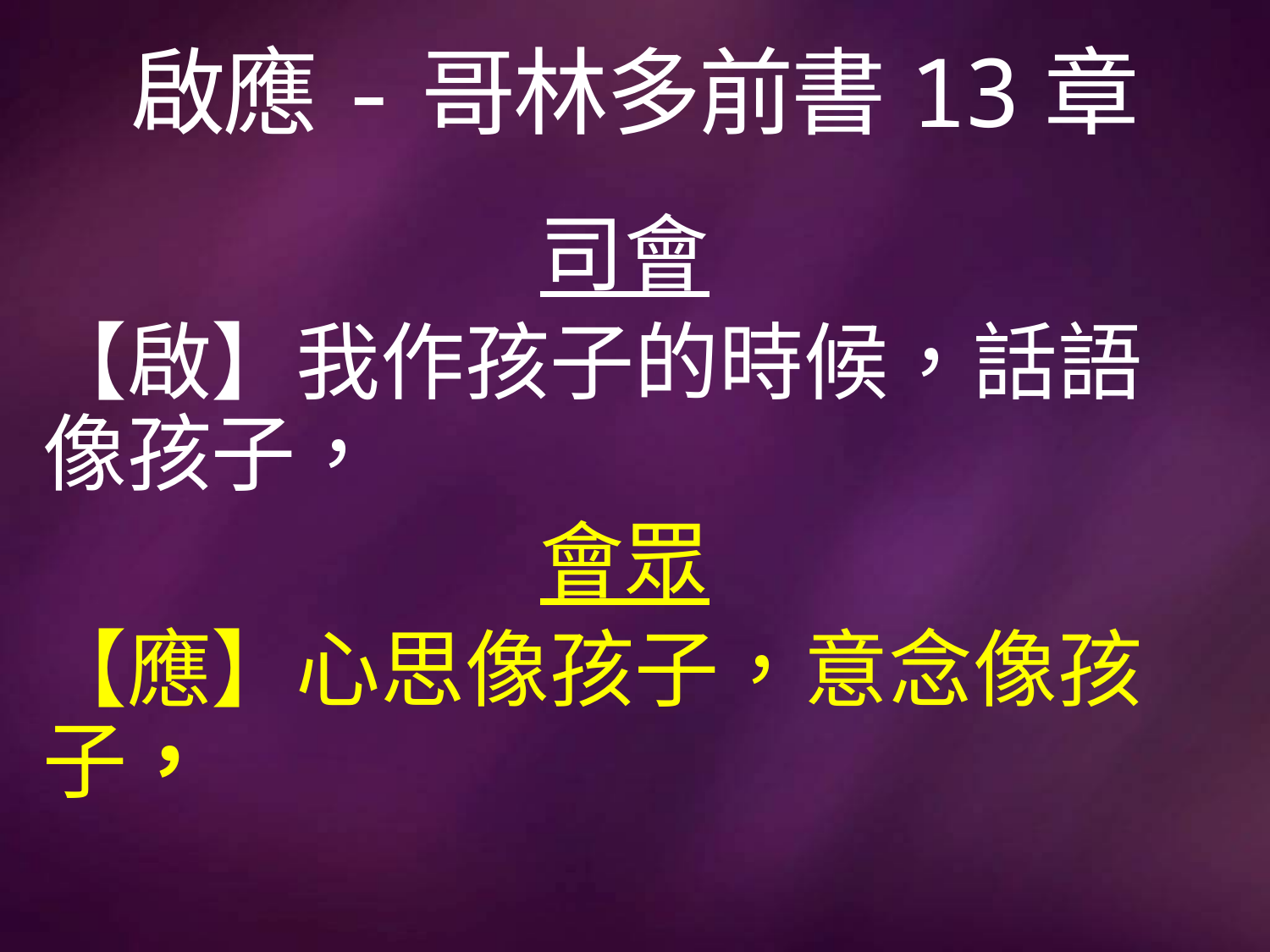

# 啟應-哥林多前書13章
司會
【啟】我作孩子的時候，話語像孩子，
會眾
【應】心思像孩子，意念像孩子，